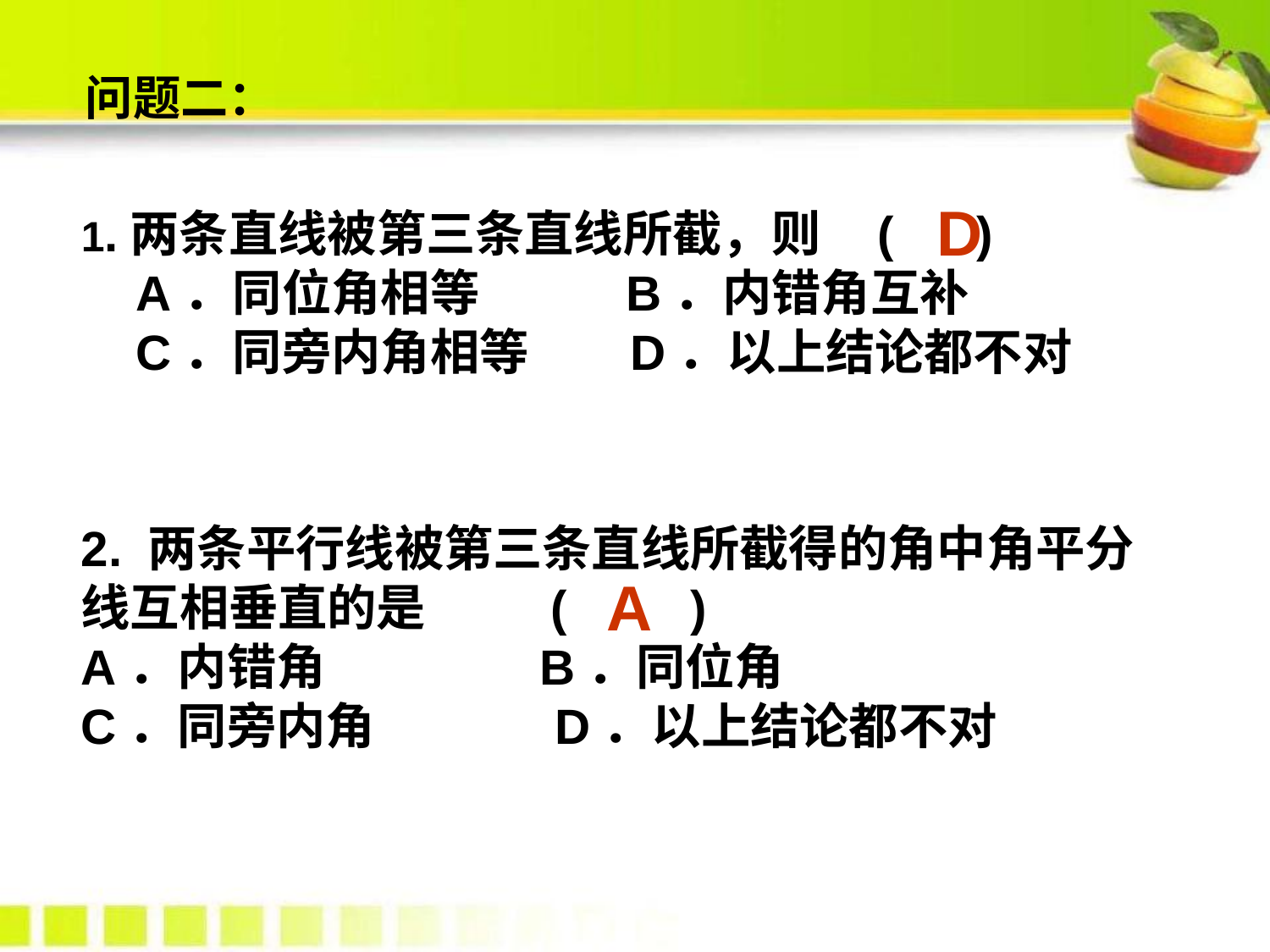

问题二：
D
1.两条直线被第三条直线所截，则    (      )
    A．同位角相等            B．内错角互补
    C．同旁内角相等        D．以上结论都不对
2. 两条平行线被第三条直线所截得的角中角平分线互相垂直的是          (         )
A．内错角                  B．同位角
C．同旁内角               D．以上结论都不对
A